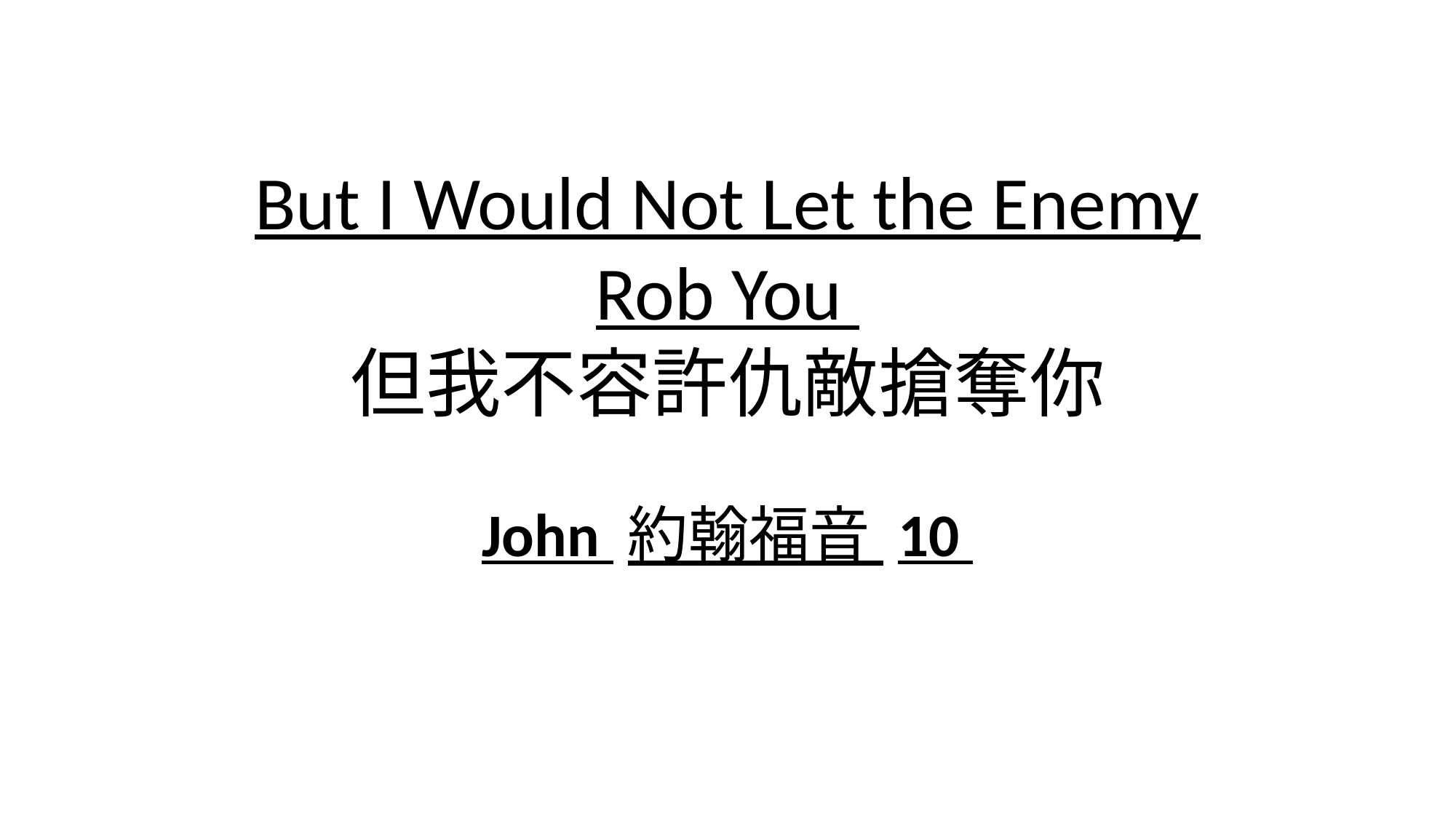

# But I Would Not Let the Enemy Rob You 但我不容許仇敵搶奪你
John 約翰福音 10